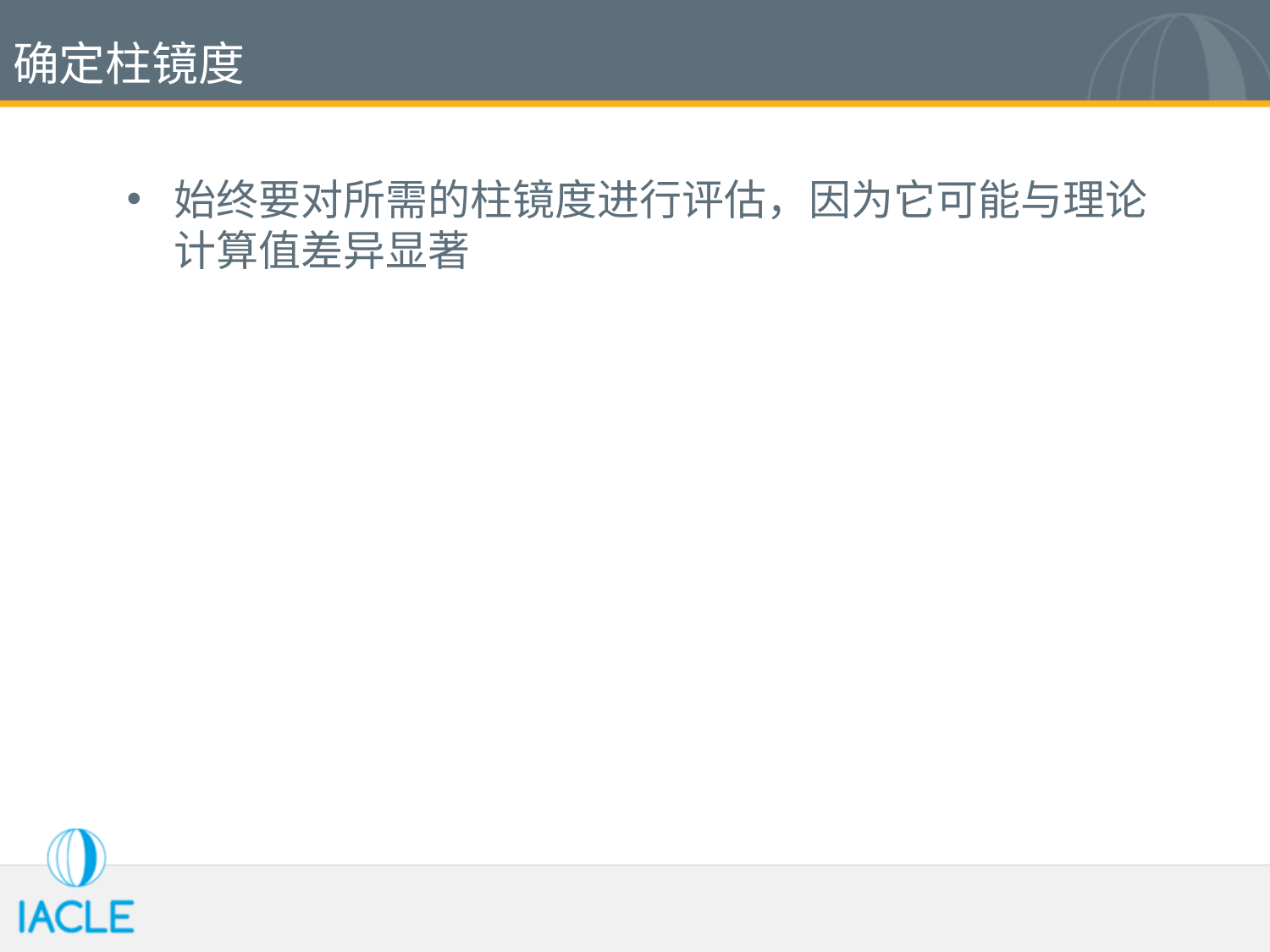

# 确定柱镜度

始终要对所需的柱镜度进行评估，因为它可能与理论计算值差异显著